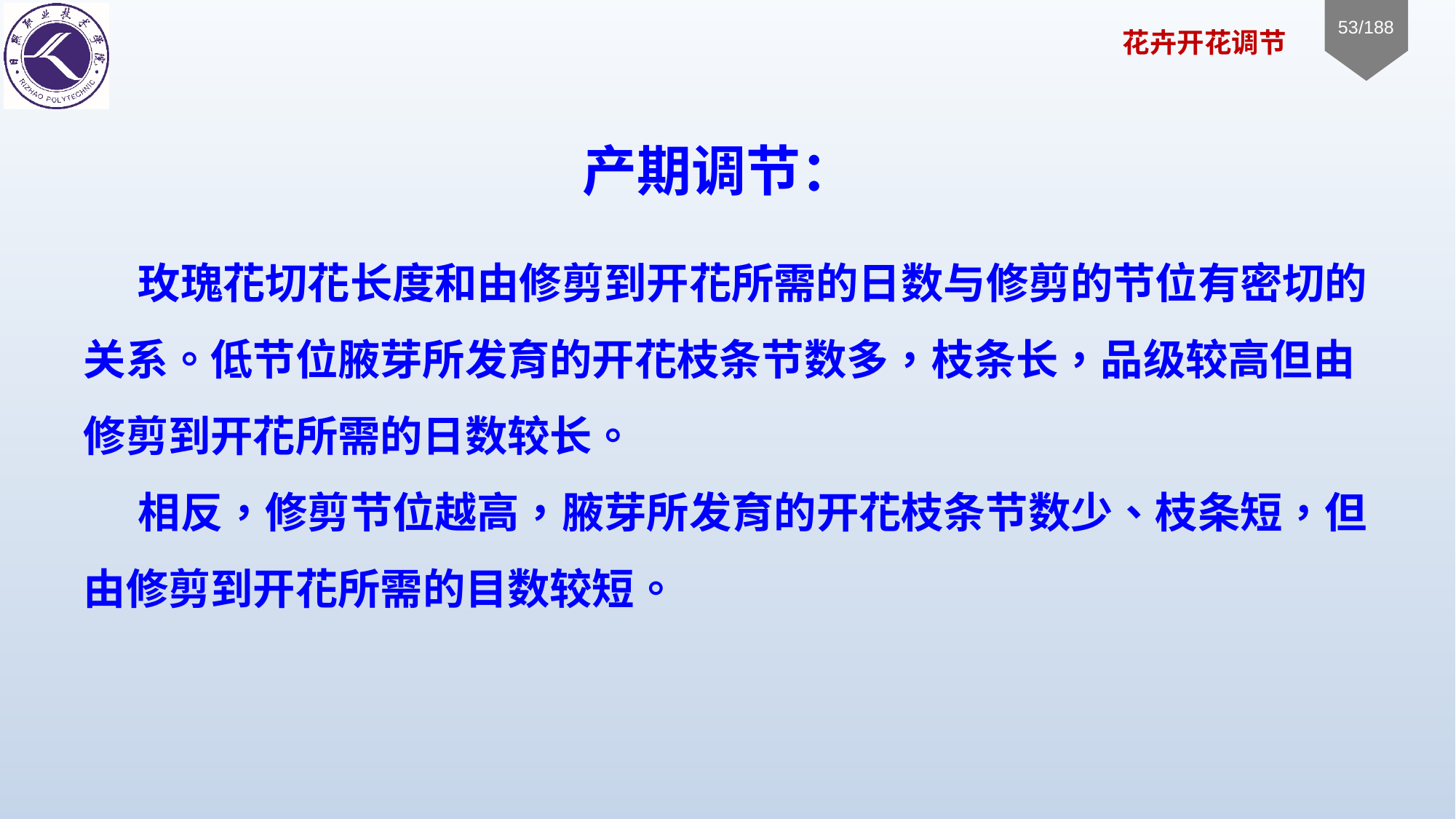

# 产期调节：
玫瑰花切花长度和由修剪到开花所需的日数与修剪的节位有密切的关系。低节位腋芽所发育的开花枝条节数多，枝条长，品级较高但由修剪到开花所需的日数较长。
相反，修剪节位越高，腋芽所发育的开花枝条节数少、枝条短，但由修剪到开花所需的目数较短。